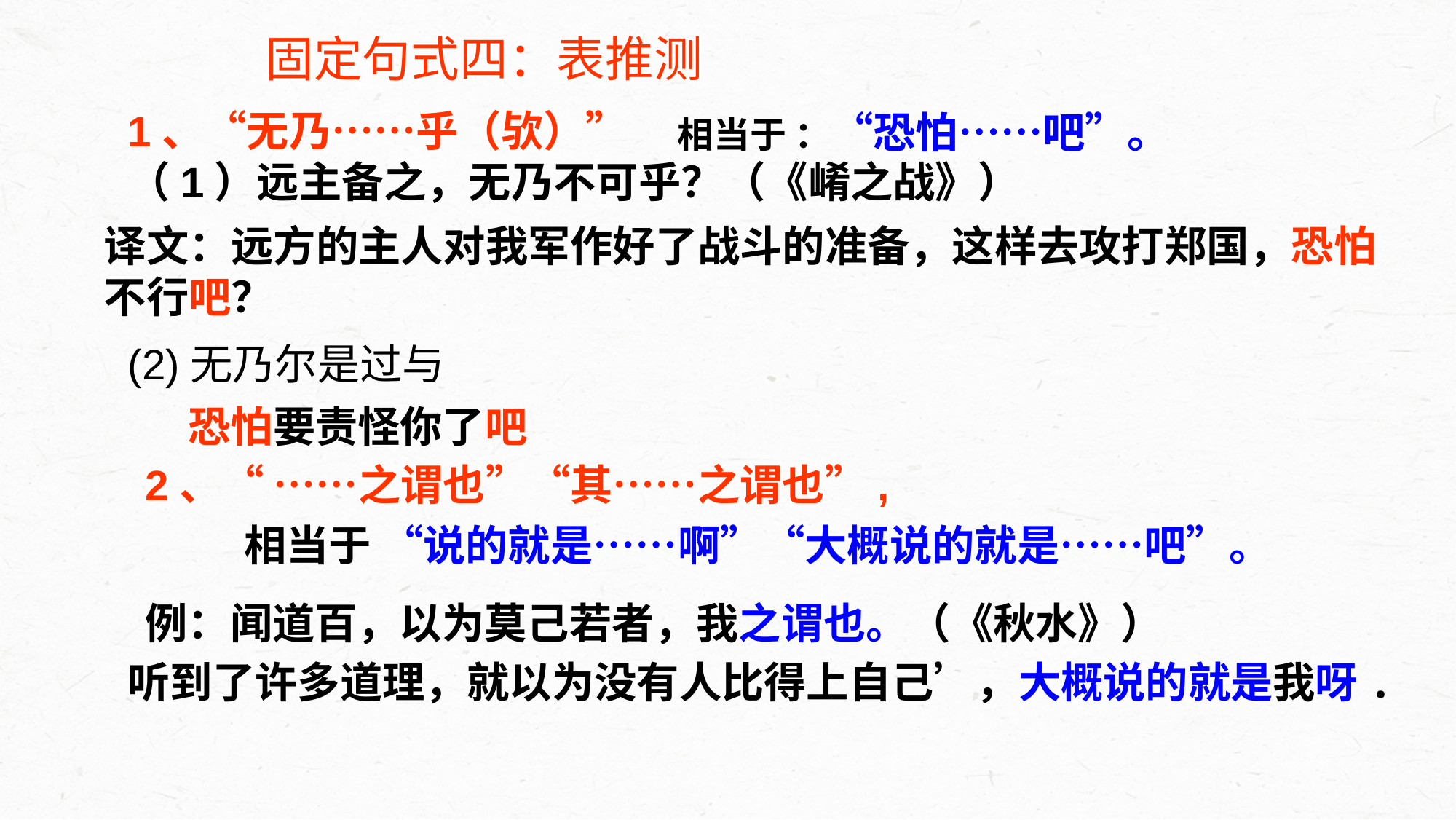

固定句式四：表推测
1、“无乃……乎（欤）”
（1）远主备之，无乃不可乎？（《崤之战》）
相当于 ：“恐怕……吧”。
译文：远方的主人对我军作好了战斗的准备，这样去攻打郑国，恐怕不行吧？

(2)无乃尔是过与
恐怕要责怪你了吧
2、“ ……之谓也”“其……之谓也”,

例：闻道百，以为莫己若者，我之谓也。（《秋水》）

相当于 “说的就是……啊”“大概说的就是……吧”。
听到了许多道理，就以为没有人比得上自己’，大概说的就是我呀.